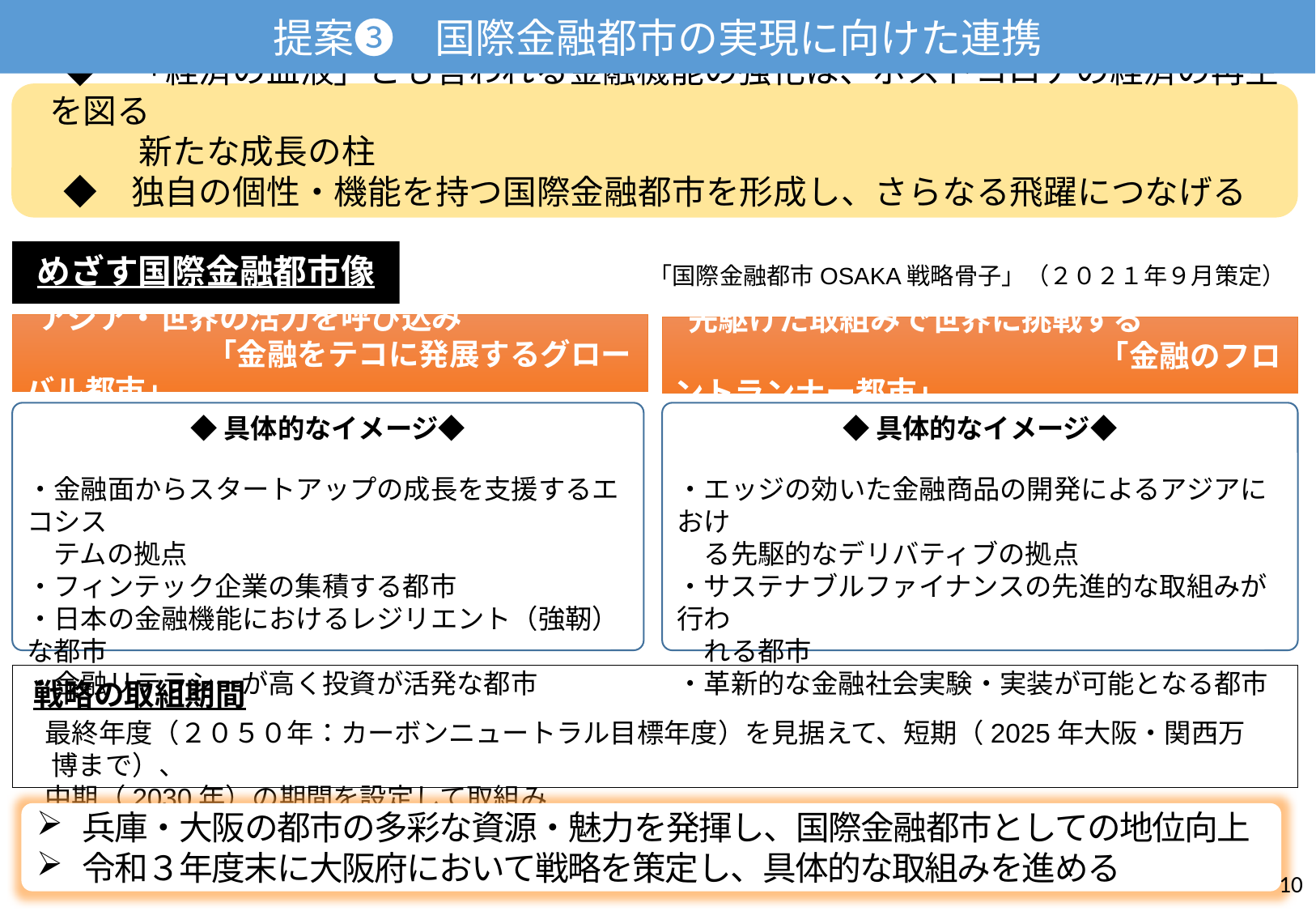

提案❸　国際金融都市の実現に向けた連携
　◆　「経済の血液」とも言われる金融機能の強化は、ポストコロナの経済の再生を図る
　　 　新たな成長の柱
　◆　独自の個性・機能を持つ国際金融都市を形成し、さらなる飛躍につなげる
めざす国際金融都市像
「国際金融都市OSAKA戦略骨子」（２０２１年９月策定）
 アジア・世界の活力を呼び込み
　　　　　　「金融をテコに発展するグローバル都市」
 先駆けた取組みで世界に挑戦する
　　　　　　　　　　　　　　「金融のフロントランナー都市」
◆具体的なイメージ◆

・エッジの効いた金融商品の開発によるアジアにおけ
　る先駆的なデリバティブの拠点
・サステナブルファイナンスの先進的な取組みが行わ
　れる都市
・革新的な金融社会実験・実装が可能となる都市

◆具体的なイメージ◆

・金融面からスタートアップの成長を支援するエコシス
　テムの拠点
・フィンテック企業の集積する都市
・日本の金融機能におけるレジリエント（強靭）な都市
・金融リテラシーが高く投資が活発な都市

戦略の取組期間
最終年度（２０５０年：カーボンニュートラル目標年度）を見据えて、短期（2025年大阪・関西万博まで）、
中期（2030年）の期間を設定して取組み
兵庫・大阪の都市の多彩な資源・魅力を発揮し、国際金融都市としての地位向上
令和３年度末に大阪府において戦略を策定し、具体的な取組みを進める
10